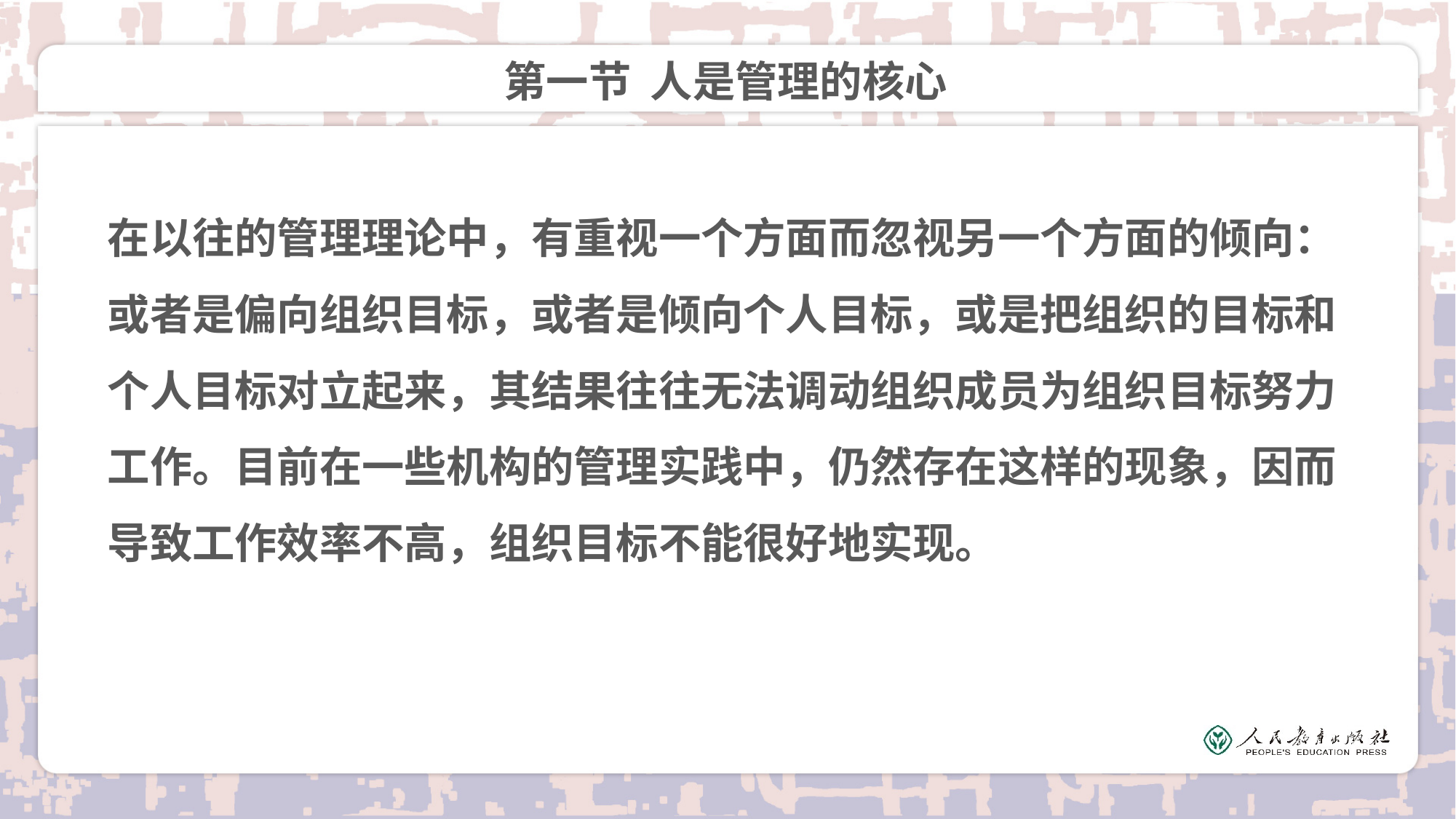

# 第一节  人是管理的核心
在以往的管理理论中，有重视一个方面而忽视另一个方面的倾向：或者是偏向组织目标，或者是倾向个人目标，或是把组织的目标和个人目标对立起来，其结果往往无法调动组织成员为组织目标努力工作。目前在一些机构的管理实践中，仍然存在这样的现象，因而导致工作效率不高，组织目标不能很好地实现。